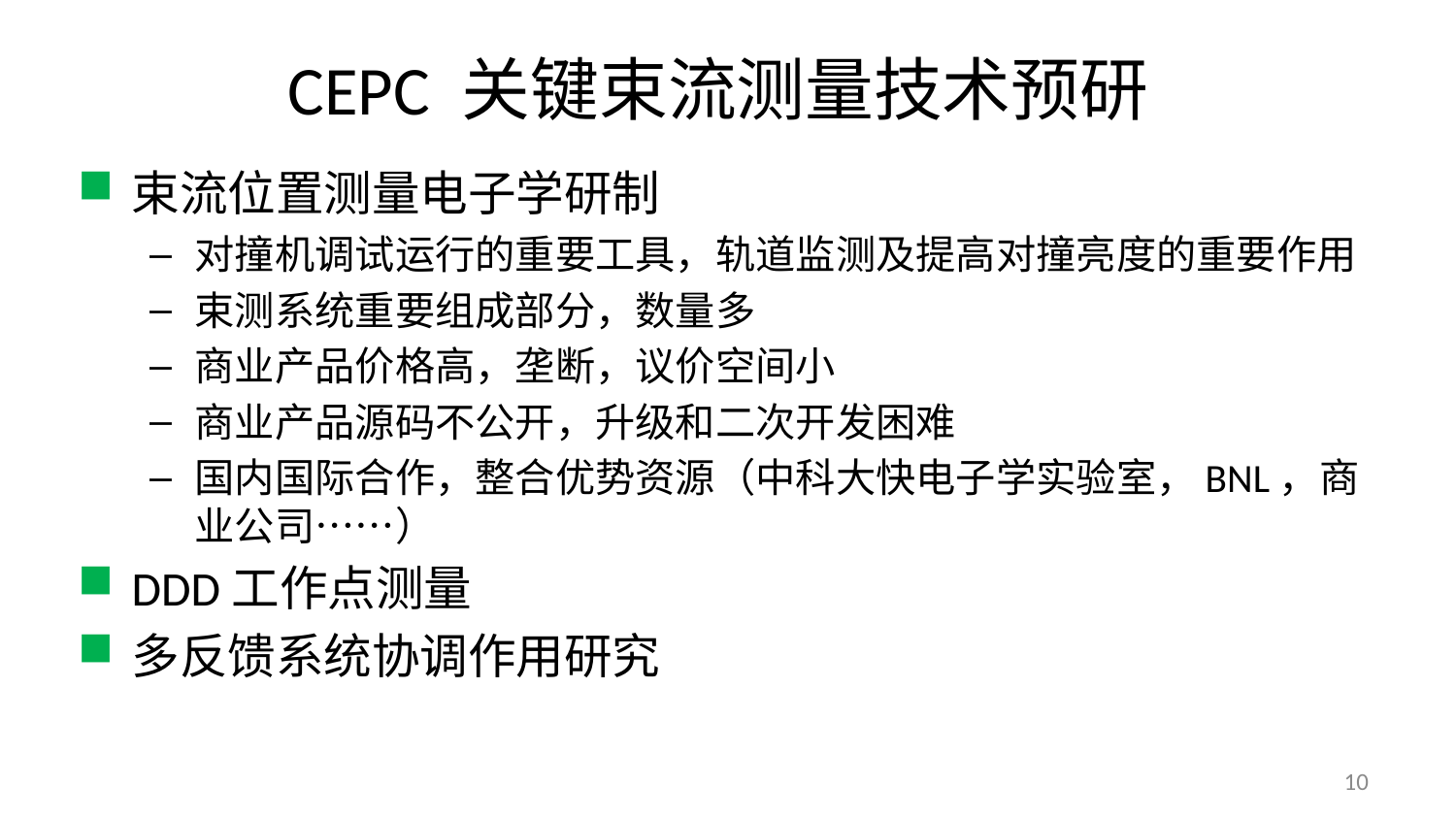

# CEPC 关键束流测量技术预研
束流位置测量电子学研制
对撞机调试运行的重要工具，轨道监测及提高对撞亮度的重要作用
束测系统重要组成部分，数量多
商业产品价格高，垄断，议价空间小
商业产品源码不公开，升级和二次开发困难
国内国际合作，整合优势资源（中科大快电子学实验室，BNL，商业公司……）
DDD工作点测量
多反馈系统协调作用研究
10